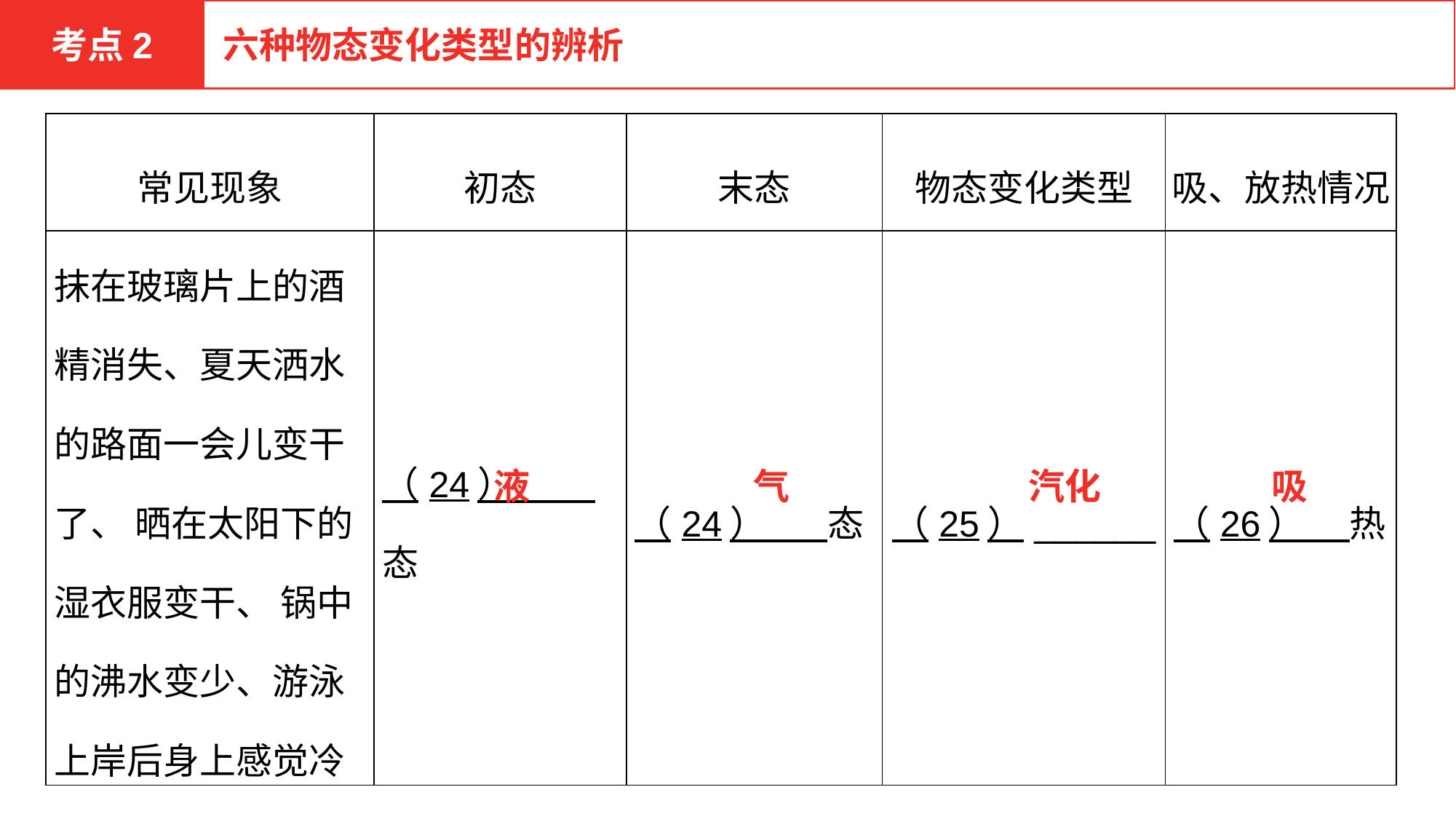

考点2
六种物态变化类型的辨析
| 常见现象 | 初态 | 末态 | 物态变化类型 | 吸、放热情况 |
| --- | --- | --- | --- | --- |
| 抹在玻璃片上的酒精消失、夏天洒水的路面一会儿变干了、 晒在太阳下的湿衣服变干、 锅中的沸水变少、游泳上岸后身上感觉冷 | （24）　 　态 | （24）　 态 | （25）\_\_\_\_\_\_ | （26） 　热 |
液
气
汽化
吸